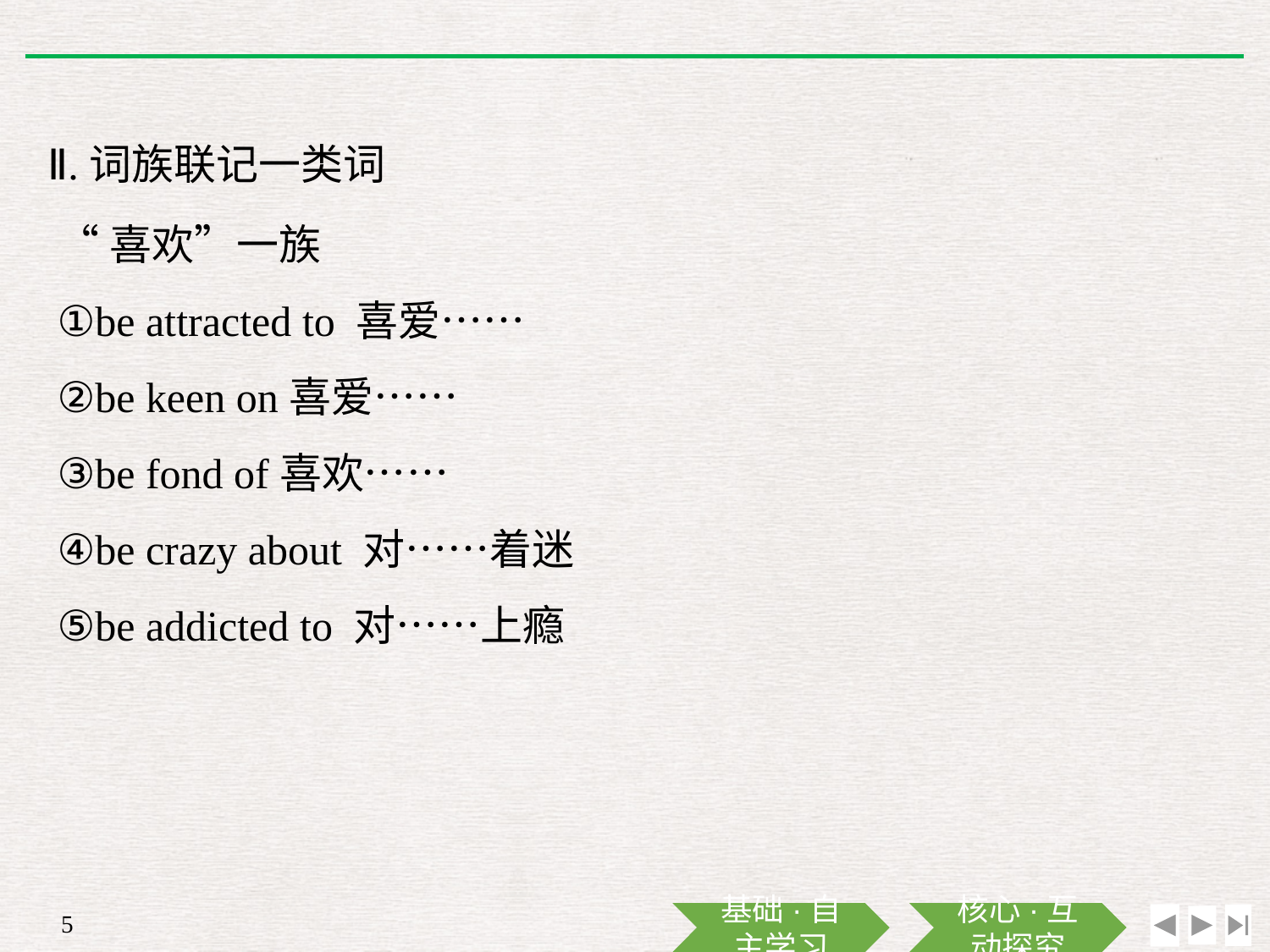

Ⅱ.词族联记一类词
“喜欢”一族
①be attracted to 喜爱……
②be keen on喜爱……
③be fond of喜欢……
④be crazy about 对……着迷
⑤be addicted to 对……上瘾